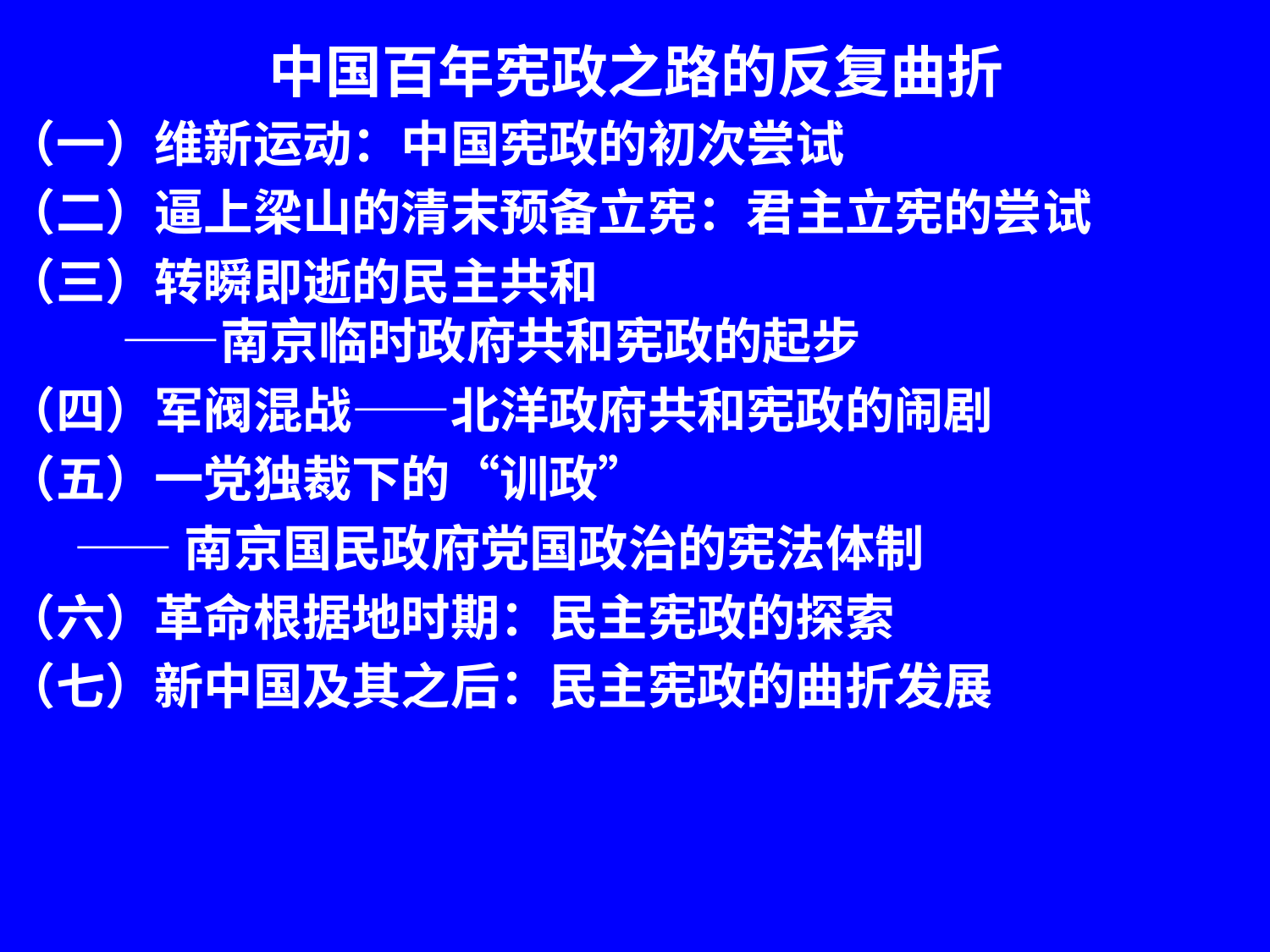

# 中国百年宪政之路的反复曲折
（一）维新运动：中国宪政的初次尝试
（二）逼上梁山的清末预备立宪：君主立宪的尝试
（三）转瞬即逝的民主共和
      ——南京临时政府共和宪政的起步
（四）军阀混战——北洋政府共和宪政的闹剧
（五）一党独裁下的“训政”
      ——南京国民政府党国政治的宪法体制
（六）革命根据地时期：民主宪政的探索
（七）新中国及其之后：民主宪政的曲折发展